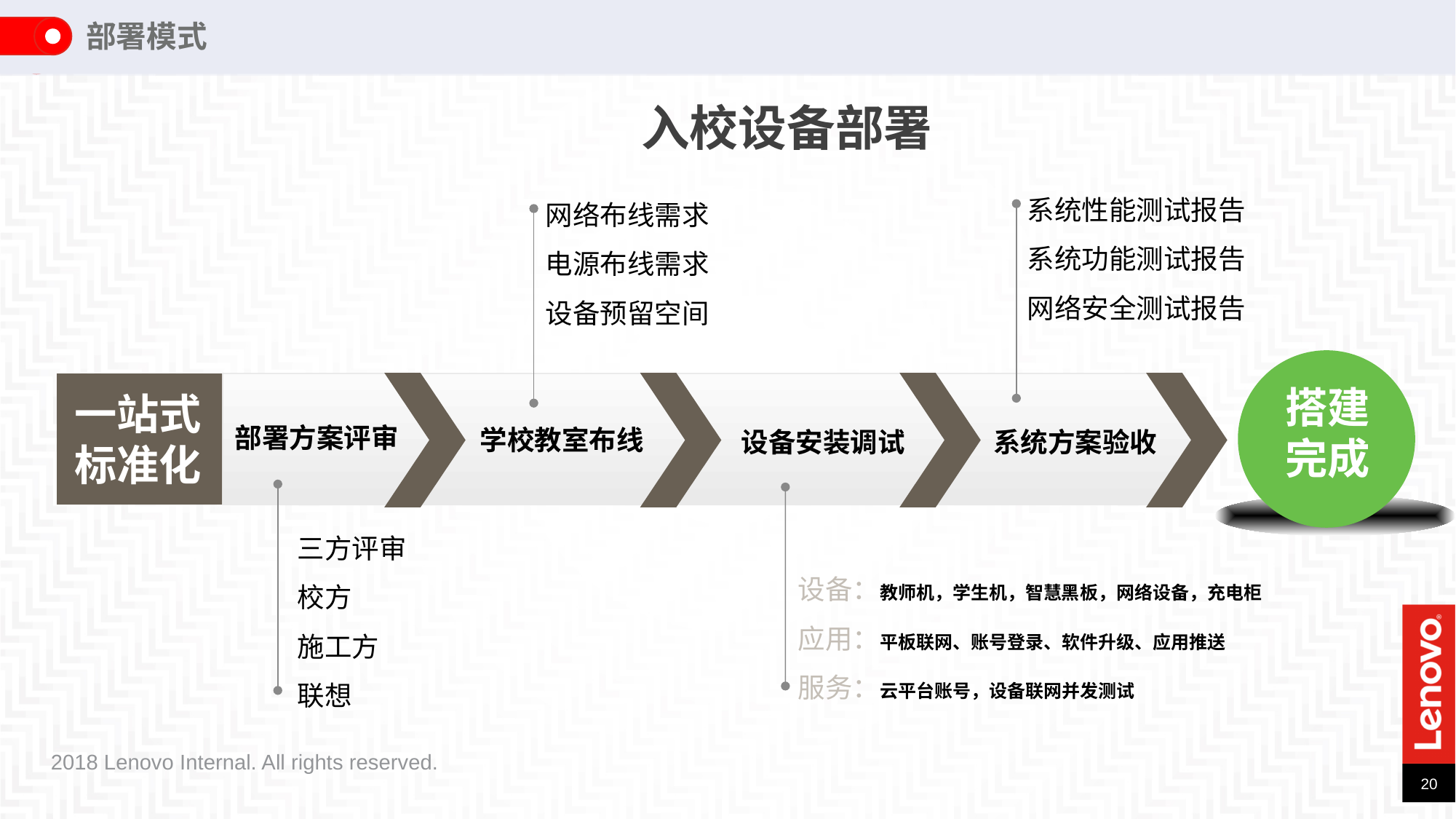

部署模式
入校设备部署
系统性能测试报告
系统功能测试报告
网络安全测试报告

网络布线需求
电源布线需求
设备预留空间

搭建
完成

一站式标准化
部署方案评审
学校教室布线
系统方案验收
设备安装调试

三方评审
校方
施工方
联想

设备：教师机，学生机，智慧黑板，网络设备，充电柜
应用：平板联网、账号登录、软件升级、应用推送
服务：云平台账号，设备联网并发测试